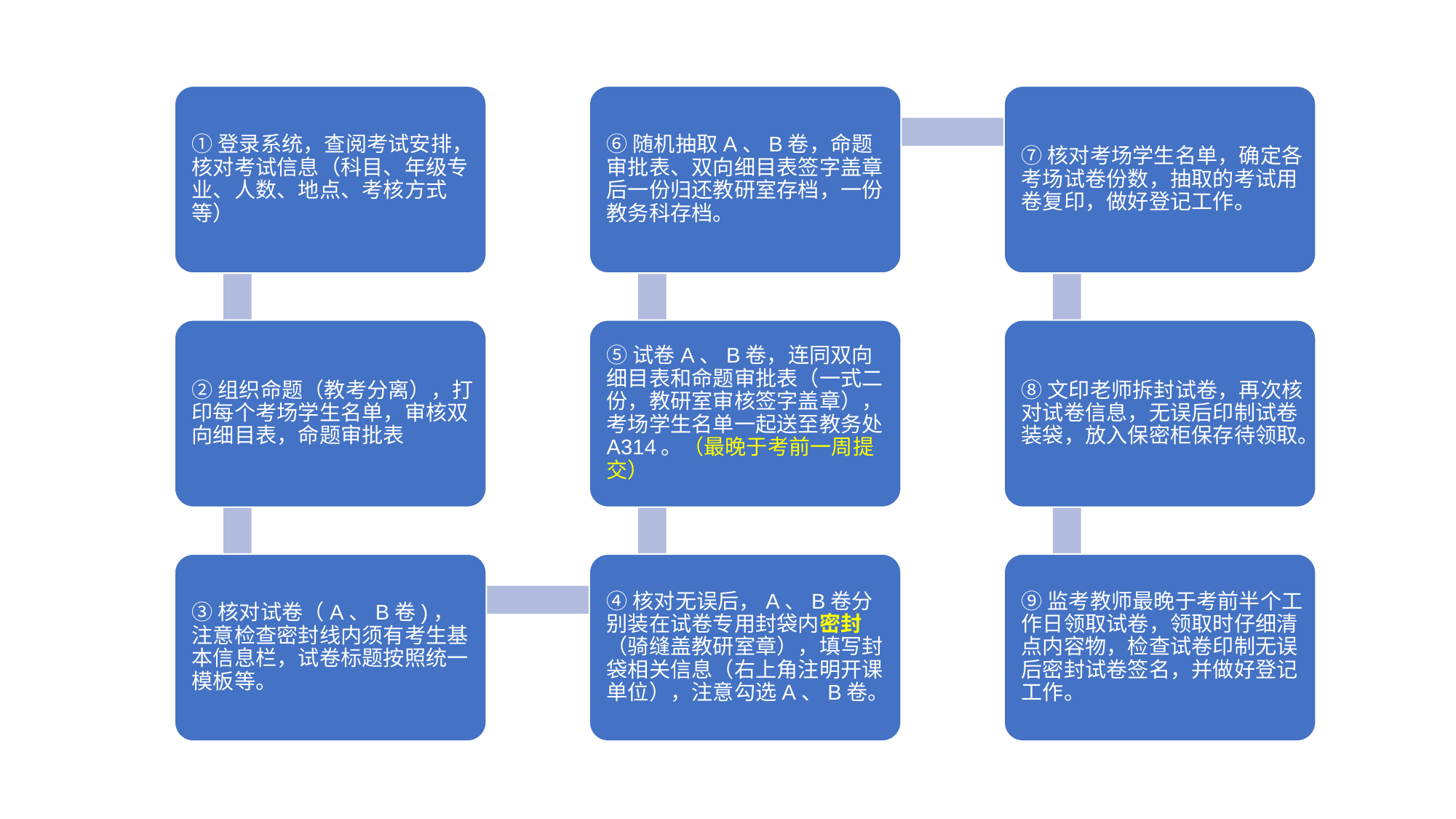

①登录系统，查阅考试安排，核对考试信息（科目、年级专业、人数、地点、考核方式等）
②组织命题（教考分离），打印每个考场学生名单，审核双向细目表，命题审批表
③核对试卷（A、B卷)，注意检查密封线内须有考生基本信息栏，试卷标题按照统一模板等。
④核对无误后，A、B卷分别装在试卷专用封袋内密封（骑缝盖教研室章），填写封袋相关信息（右上角注明开课单位），注意勾选A、B卷。
⑤试卷A、B卷，连同双向细目表和命题审批表（一式二份，教研室审核签字盖章），考场学生名单一起送至教务处A314。（最晚于考前一周提交）
⑥随机抽取A、B卷，命题审批表、双向细目表签字盖章后一份归还教研室存档，一份教务科存档。
⑦核对考场学生名单，确定各考场试卷份数，抽取的考试用卷复印，做好登记工作。
⑧文印老师拆封试卷，再次核对试卷信息，无误后印制试卷装袋，放入保密柜保存待领取。
⑨监考教师最晚于考前半个工作日领取试卷，领取时仔细清点内容物，检查试卷印制无误后密封试卷签名，并做好登记工作。